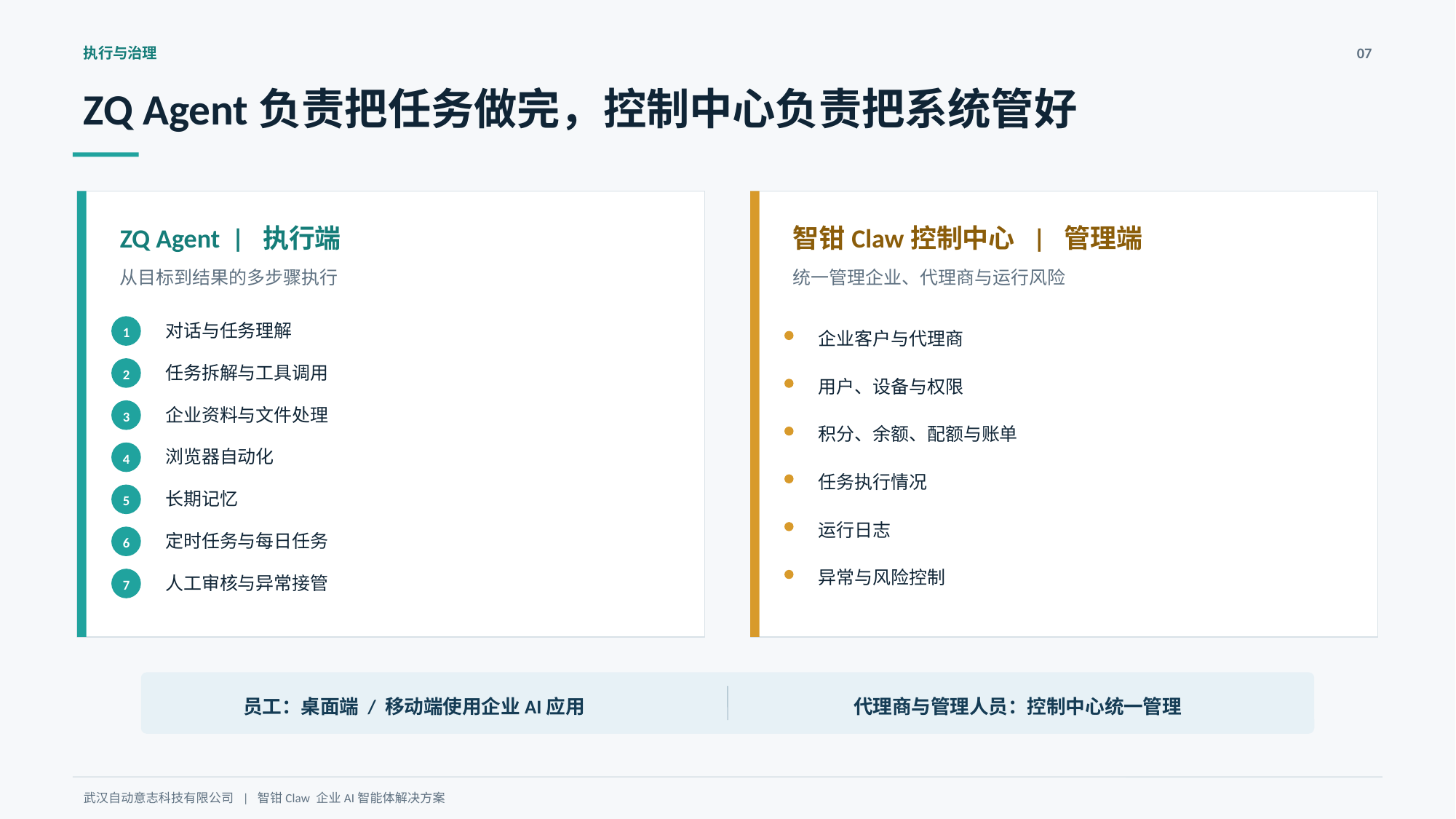

执行与治理
07
ZQ Agent负责把任务做完，控制中心负责把系统管好

ZQ Agent  |  执行端
智钳Claw控制中心  |  管理端
从目标到结果的多步骤执行
统一管理企业、代理商与运行风险
对话与任务理解

1
企业客户与代理商

任务拆解与工具调用

2
用户、设备与权限

企业资料与文件处理

3
积分、余额、配额与账单

浏览器自动化

4
任务执行情况

长期记忆

5
运行日志

定时任务与每日任务

6
异常与风险控制
人工审核与异常接管

7

员工：桌面端 / 移动端使用企业AI应用
代理商与管理人员：控制中心统一管理

武汉自动意志科技有限公司  |  智钳Claw 企业AI智能体解决方案